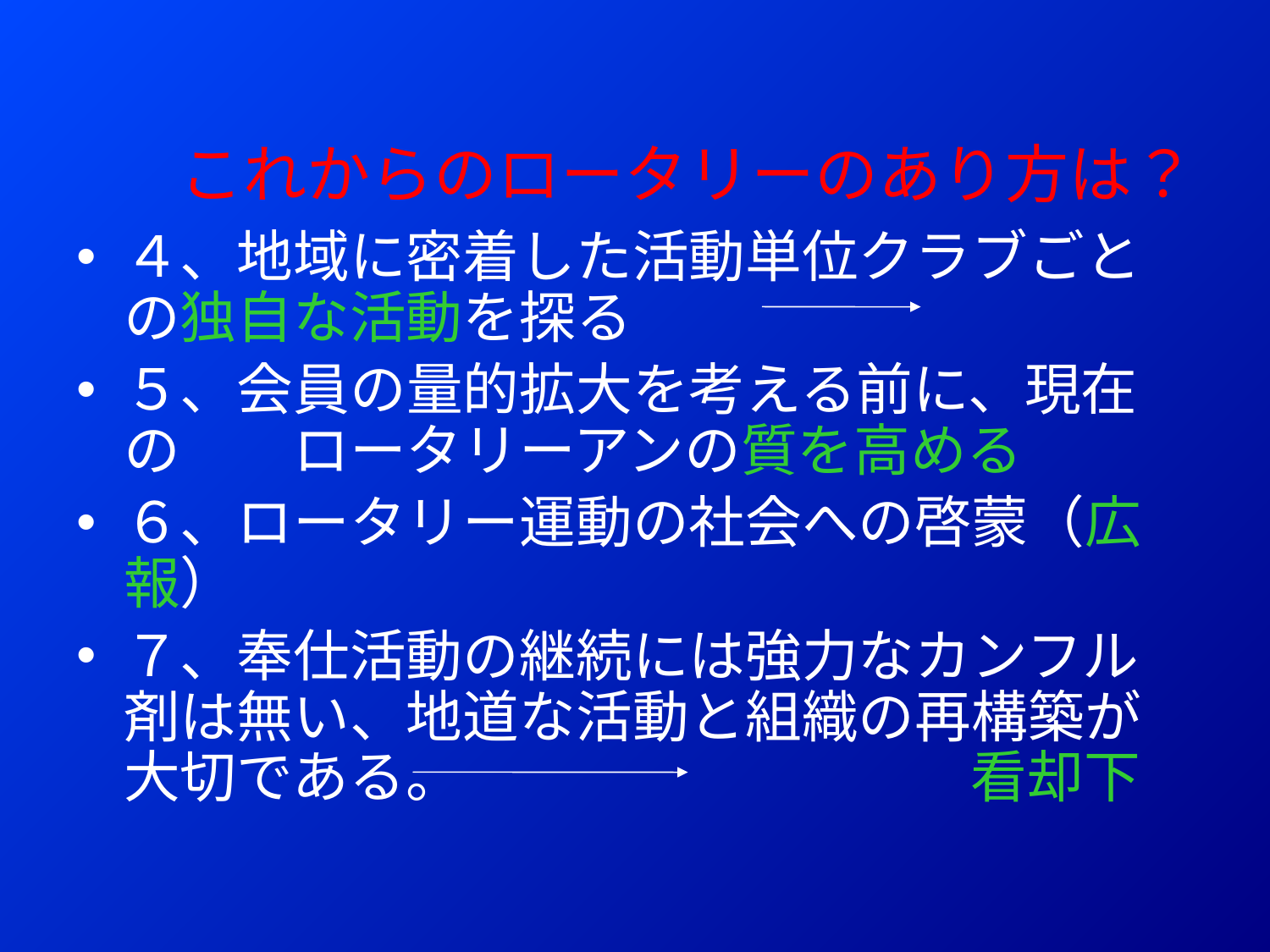

これからのロータリーのあり方は？
４、地域に密着した活動単位クラブごとの独自な活動を探る
５、会員の量的拡大を考える前に、現在の　　ロータリーアンの質を高める
６、ロータリー運動の社会への啓蒙（広報）
７、奉仕活動の継続には強力なカンフル剤は無い、地道な活動と組織の再構築が大切である。　　　　　　　　　看却下